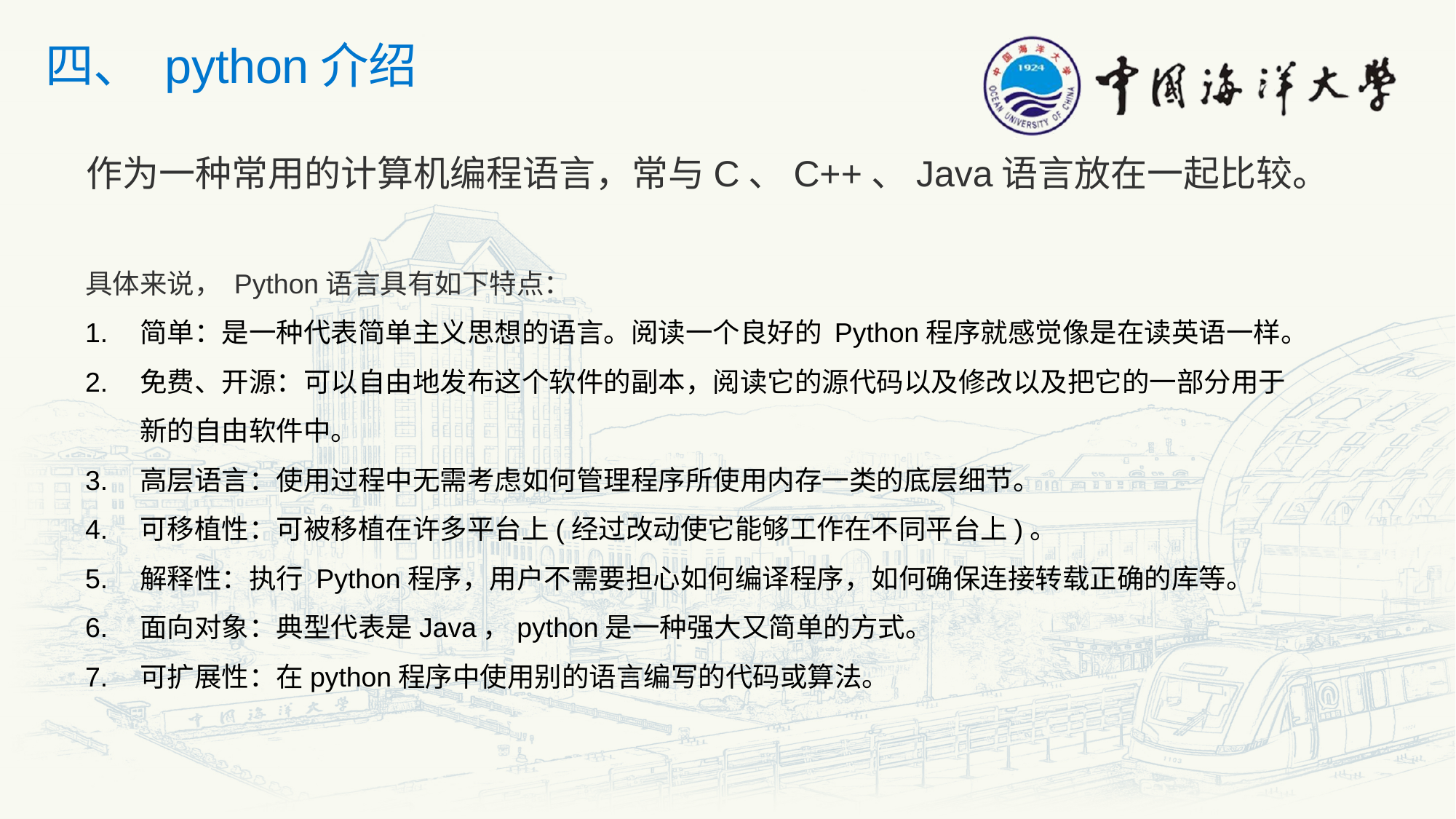

四、 python介绍
作为一种常用的计算机编程语言，常与C、C++、Java语言放在一起比较。
具体来说， Python语言具有如下特点：
简单：是一种代表简单主义思想的语言。阅读一个良好的 Python程序就感觉像是在读英语一样。
免费、开源：可以自由地发布这个软件的副本，阅读它的源代码以及修改以及把它的一部分用于新的自由软件中。
高层语言：使用过程中无需考虑如何管理程序所使用内存一类的底层细节。
可移植性：可被移植在许多平台上(经过改动使它能够工作在不同平台上)。
解释性：执行 Python程序，用户不需要担心如何编译程序，如何确保连接转载正确的库等。
面向对象：典型代表是Java，python是一种强大又简单的方式。
可扩展性：在python程序中使用别的语言编写的代码或算法。